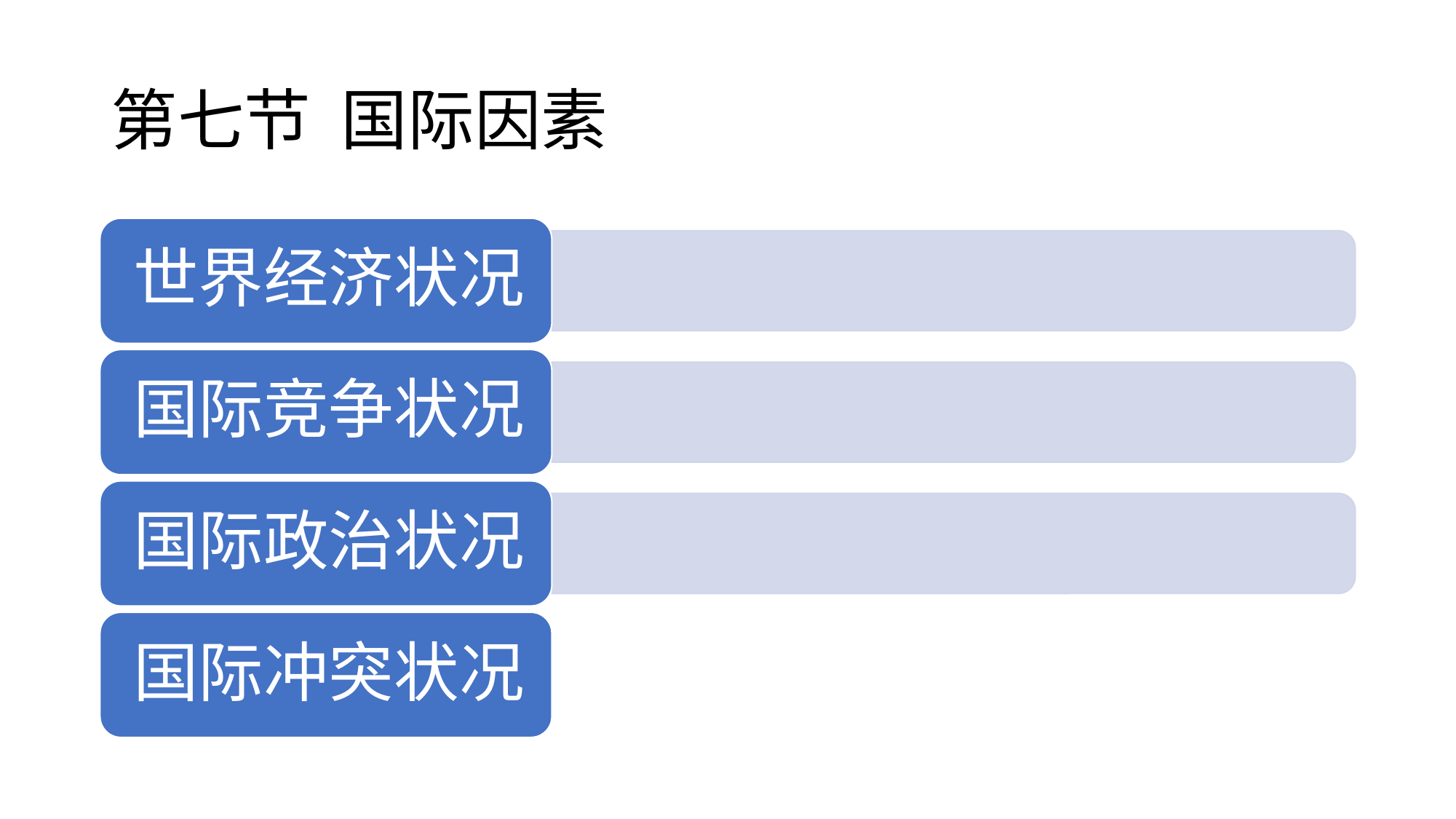

# 第七节  国际因素

世界经济状况

国际竞争状况

国际政治状况
国际冲突状况